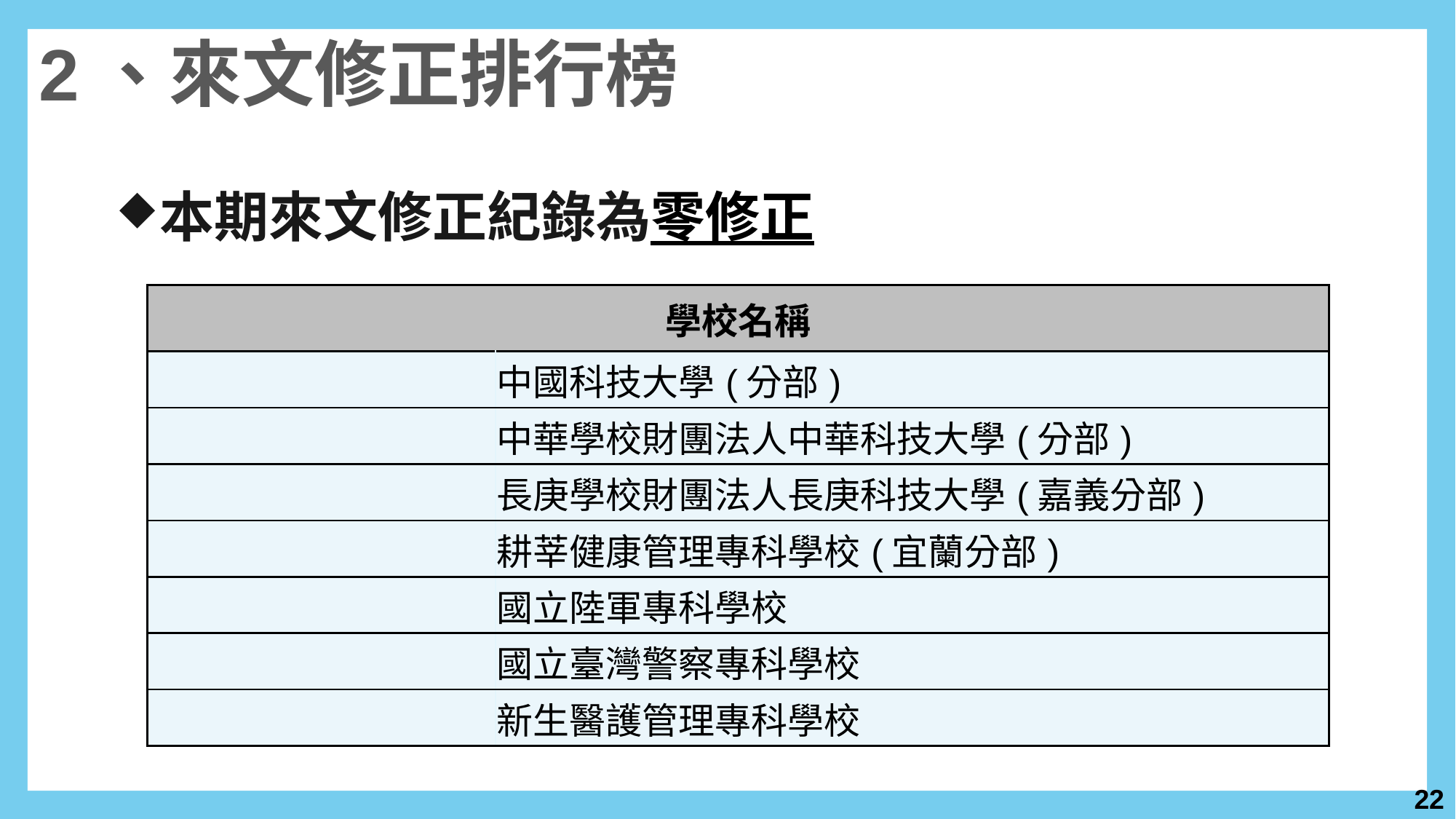

2、來文修正排行榜

本期來文修正紀錄為零修正

| 學校名稱 |  |
| --- | --- |
|  | 中國科技大學(分部) |
|  | 中華學校財團法人中華科技大學(分部) |
|  | 長庚學校財團法人長庚科技大學(嘉義分部) |
|  | 耕莘健康管理專科學校(宜蘭分部) |
|  | 國立陸軍專科學校 |
|  | 國立臺灣警察專科學校 |
|  | 新生醫護管理專科學校 |
22